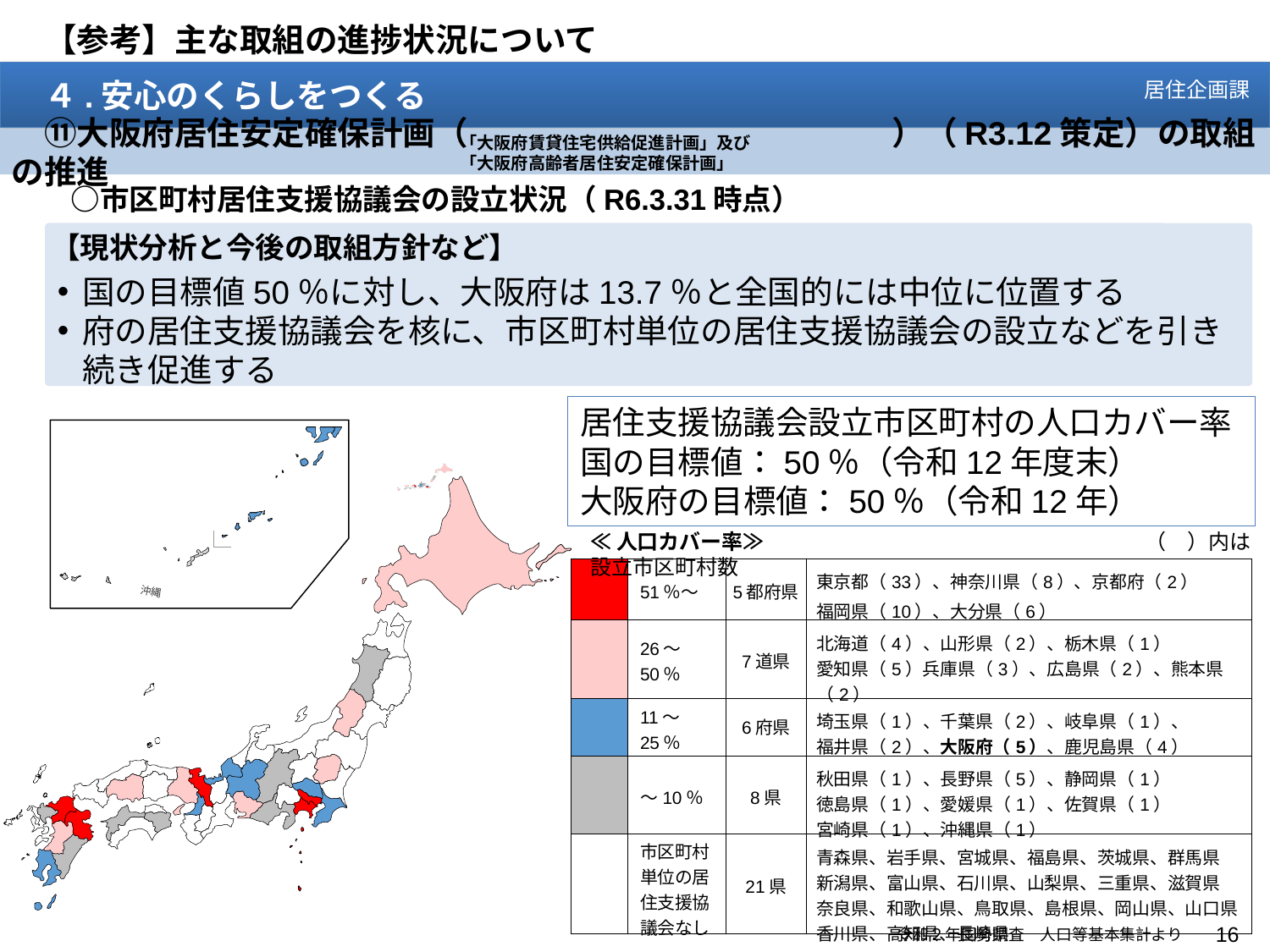

【参考】主な取組の進捗状況について
　４.安心のくらしをつくる
居住企画課
　　「大阪府賃貸住宅供給促進計画」及び
　　「大阪府高齢者居住安定確保計画」
　⑪大阪府居住安定確保計画（　　　　　　　　　　　　　）（R3.12策定）の取組の推進
　　○市区町村居住支援協議会の設立状況（R6.3.31時点）

【現状分析と今後の取組方針など】
国の目標値50％に対し、大阪府は13.7％と全国的には中位に位置する
府の居住支援協議会を核に、市区町村単位の居住支援協議会の設立などを引き続き促進する
居住支援協議会設立市区町村の人口カバー率
国の目標値：50％（令和12年度末）
大阪府の目標値：50％（令和12年）

沖縄

≪人口カバー率≫　　　　　　　　　　　　　　　　　　（　）内は設立市区町村数
|  | 51％～ | 5都府県 | 東京都（33）、神奈川県（8）、京都府（2） 福岡県（10）、大分県（6） |
| --- | --- | --- | --- |
|  | 26～50％ | 7道県 | 北海道（4）、山形県（2）、栃木県（1） 愛知県（5）兵庫県（3）、広島県（2）、熊本県（2） |
|  | 11～25％ | 6府県 | 埼玉県（1）、千葉県（2）、岐阜県（1）、 福井県（2）、大阪府（5）、鹿児島県（4） |
|  | ～10％ | 8県 | 秋田県（1）、長野県（5）、静岡県（1） 徳島県（1）、愛媛県（1）、佐賀県（1） 宮崎県（1）、沖縄県（1） |
|  | 市区町村単位の居住支援協議会なし | 21県 | 青森県、岩手県、宮城県、福島県、茨城県、群馬県 新潟県、富山県、石川県、山梨県、三重県、滋賀県 奈良県、和歌山県、鳥取県、島根県、岡山県、山口県 香川県、高知県、長崎県 |
16
令和２年国勢調査　人口等基本集計より